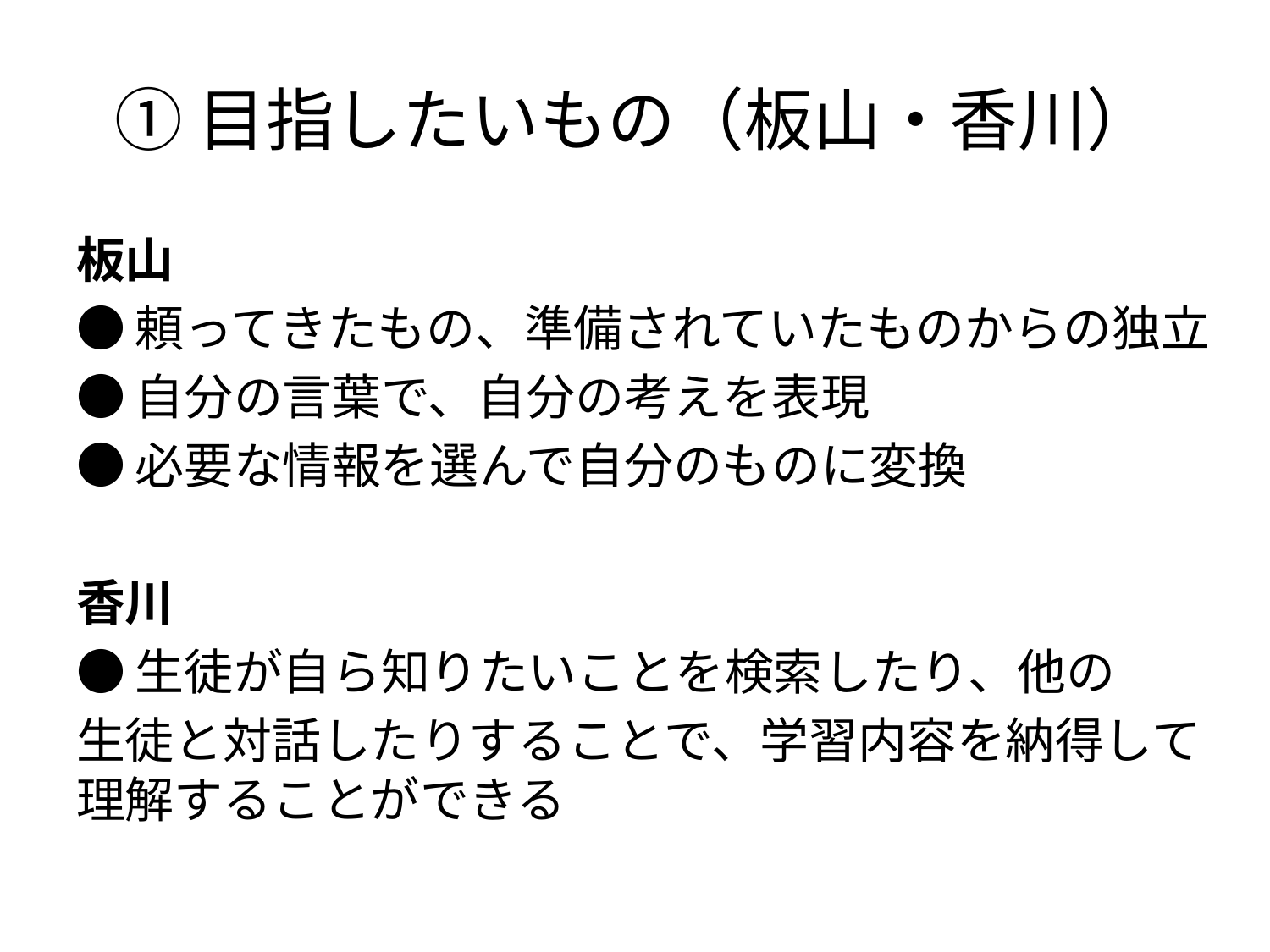

# ①目指したいもの（板山・香川）
板山
●頼ってきたもの、準備されていたものからの独立
●自分の言葉で、自分の考えを表現
●必要な情報を選んで自分のものに変換

香川
●生徒が自ら知りたいことを検索したり、他の
生徒と対話したりすることで、学習内容を納得して理解することができる